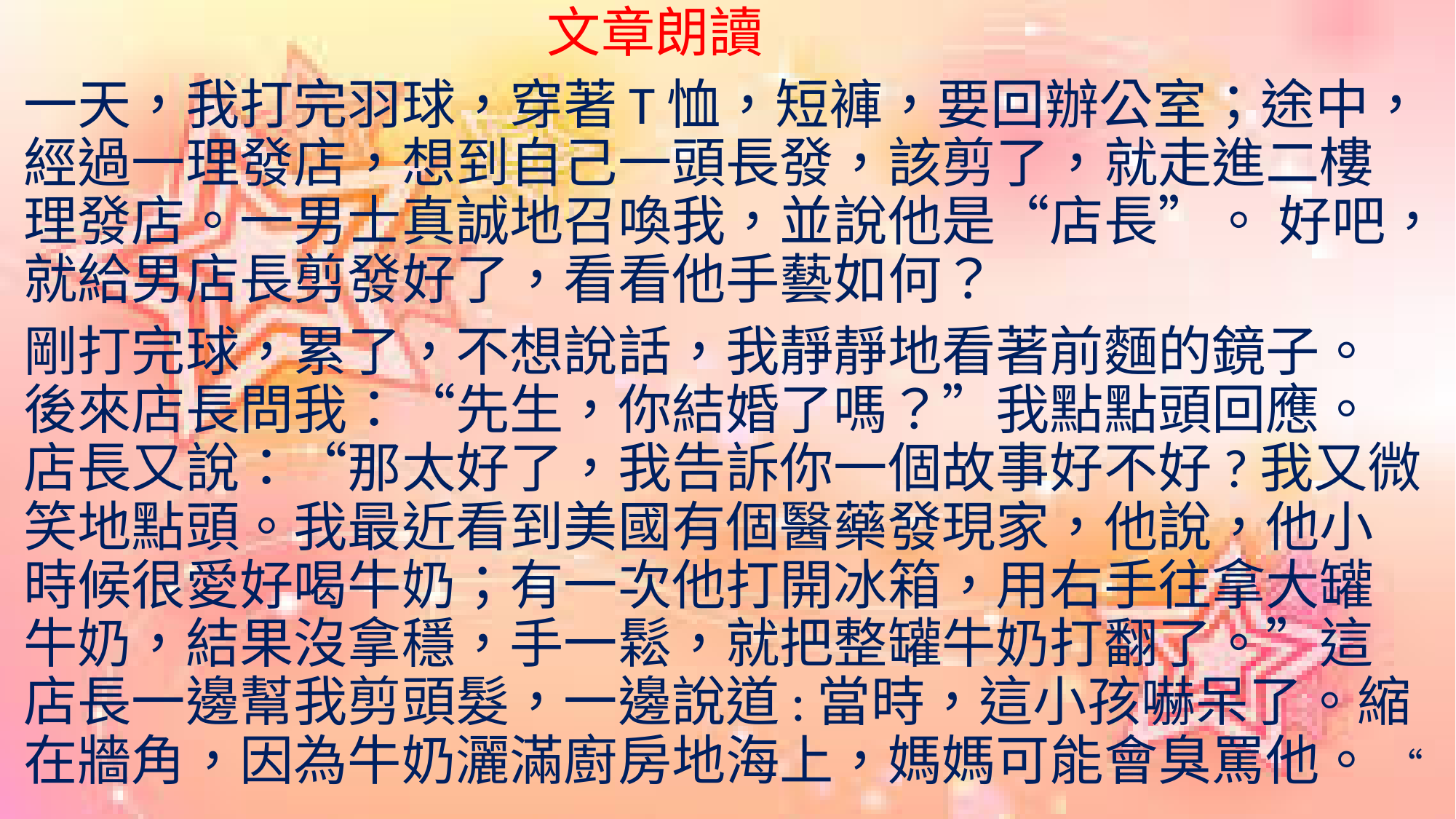

文章朗讀
一天，我打完羽球，穿著T恤，短褲，要回辦公室；途中，經過一理發店，想到自己一頭長發，該剪了，就走進二樓理發店。一男士真誠地召喚我，並說他是“店長”。 好吧，就給男店長剪發好了，看看他手藝如何？
剛打完球，累了，不想說話，我靜靜地看著前麵的鏡子。後來店長問我：“先生，你結婚了嗎？”我點點頭回應。店長又說：“那太好了，我告訴你一個故事好不好?我又微笑地點頭。我最近看到美國有個醫藥發現家，他說，他小時候很愛好喝牛奶；有一次他打開冰箱，用右手往拿大罐牛奶，結果沒拿穩，手一鬆，就把整罐牛奶打翻了。”這店長一邊幫我剪頭髮，一邊說道:當時，這小孩嚇呆了。縮在牆角，因為牛奶灑滿廚房地海上，媽媽可能會臭罵他。 “